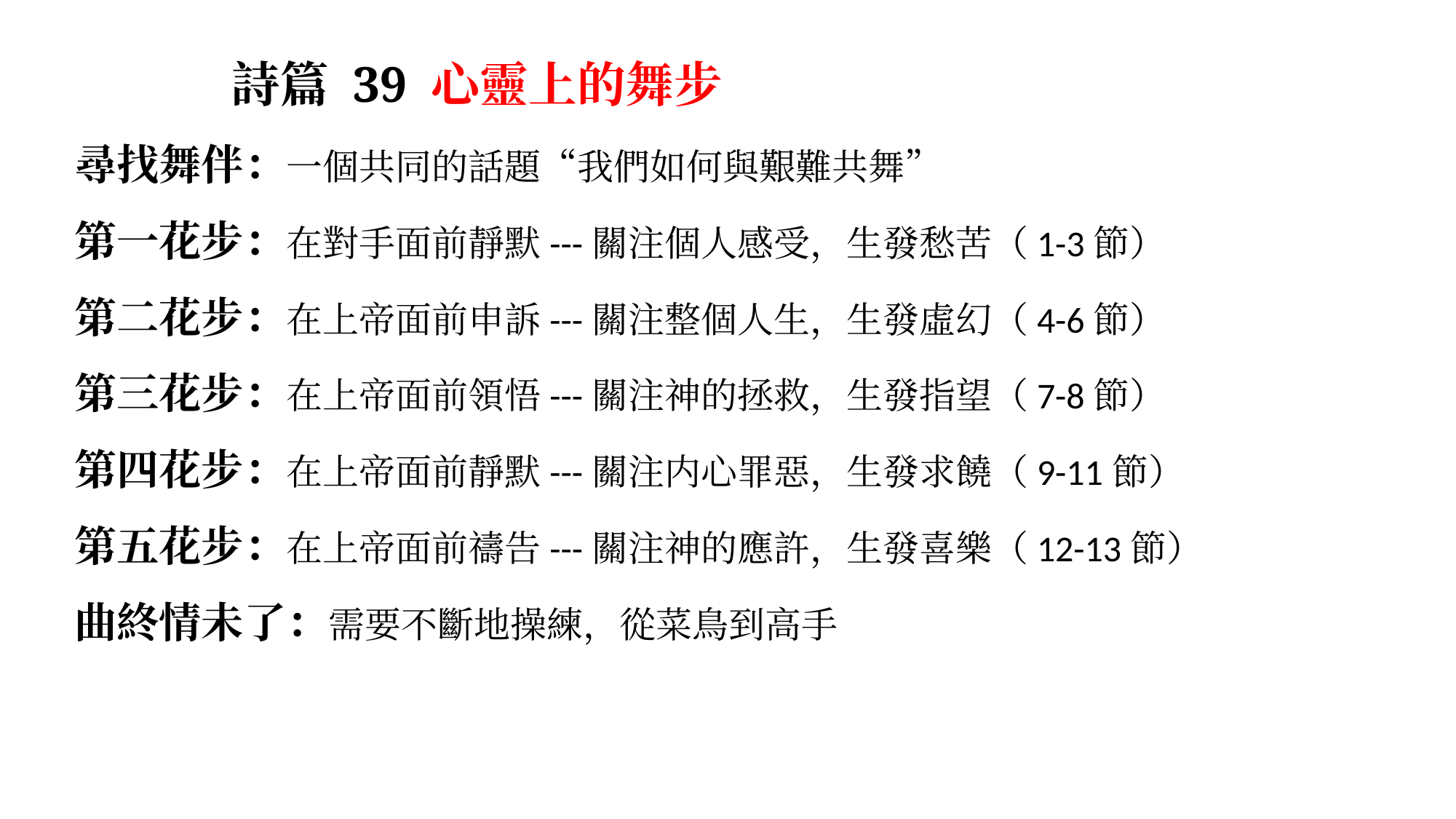

詩篇 39 心靈上的舞步
尋找舞伴：一個共同的話題“我們如何與艱難共舞”
第一花步：在對手面前靜默---關注個人感受，生發愁苦（1-3節）
第二花步：在上帝面前申訴---關注整個人生，生發虛幻（4-6節）
第三花步：在上帝面前領悟---關注神的拯救，生發指望（7-8節）
第四花步：在上帝面前靜默---關注内心罪惡，生發求饒（9-11節）
第五花步：在上帝面前禱告---關注神的應許，生發喜樂（12-13節）
曲終情未了：需要不斷地操練，從菜鳥到高手